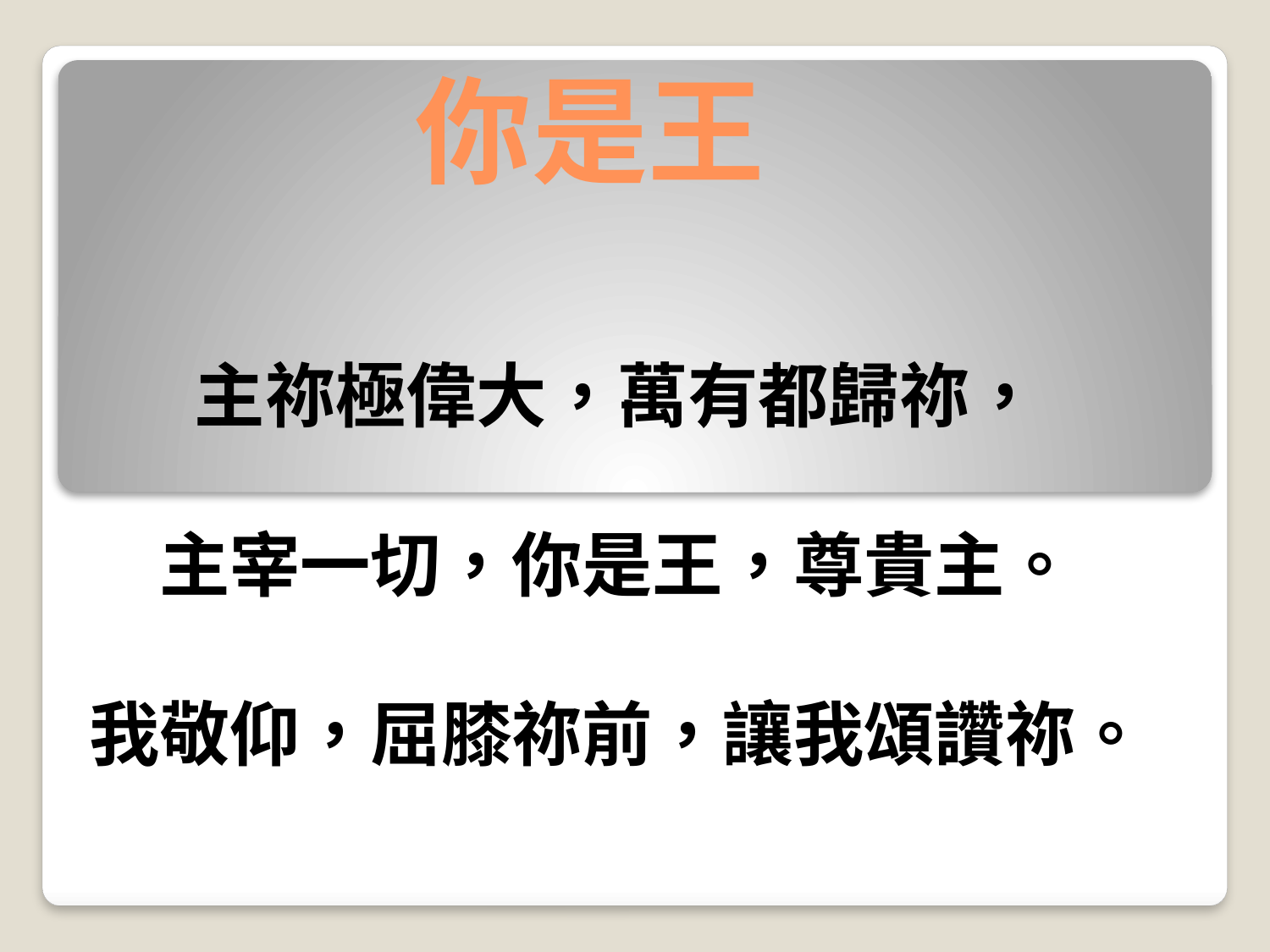

# 你是王
主祢極偉大，萬有都歸祢，

主宰一切，你是王，尊貴主。

我敬仰，屈膝祢前，讓我頌讚祢。